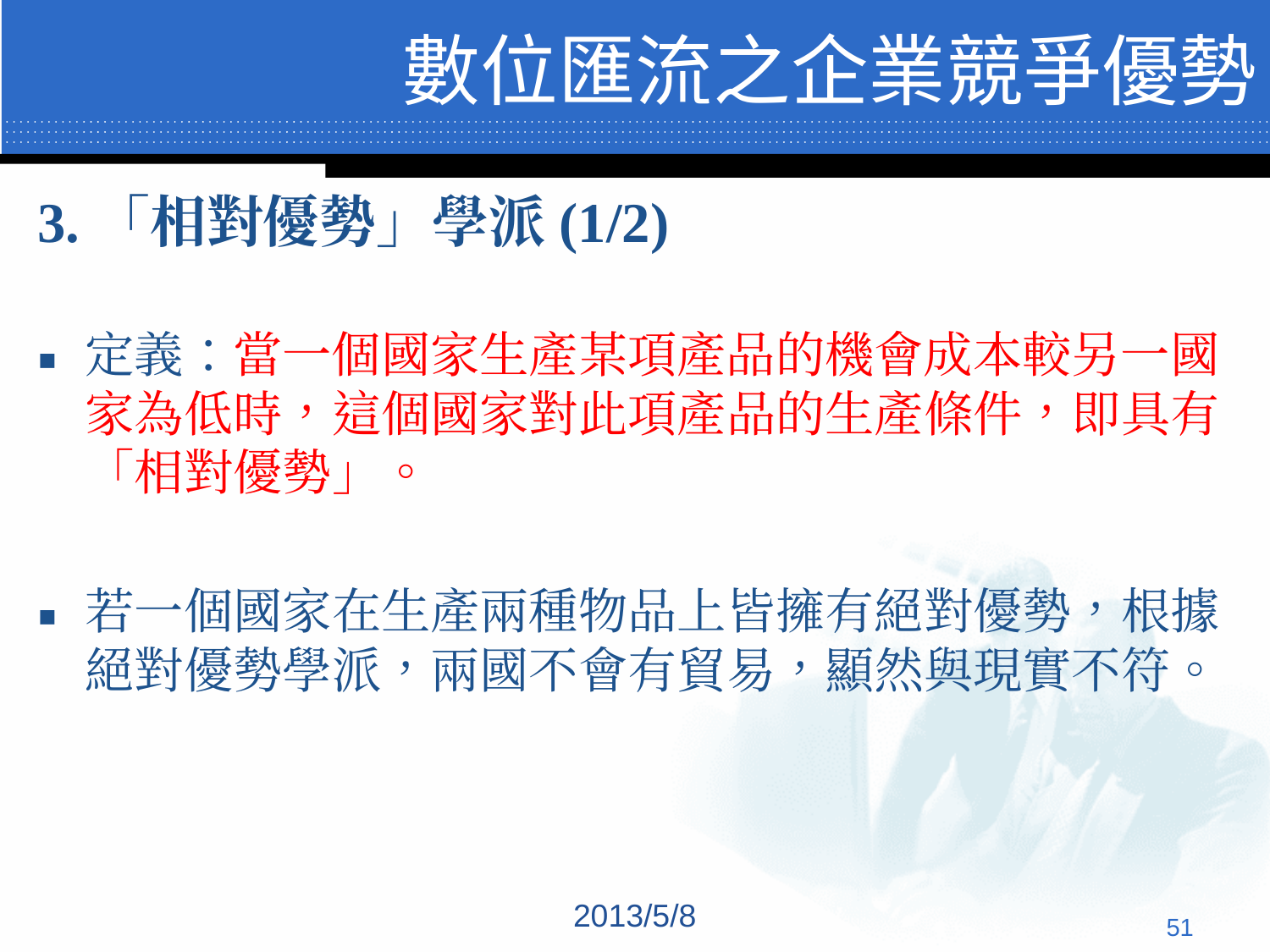

# 數位匯流之企業競爭優勢
3.「相對優勢」學派(1/2)

定義：當一個國家生產某項產品的機會成本較另一國家為低時，這個國家對此項產品的生產條件，即具有「相對優勢」。

若一個國家在生產兩種物品上皆擁有絕對優勢，根據絕對優勢學派，兩國不會有貿易，顯然與現實不符。
2013/5/8
51